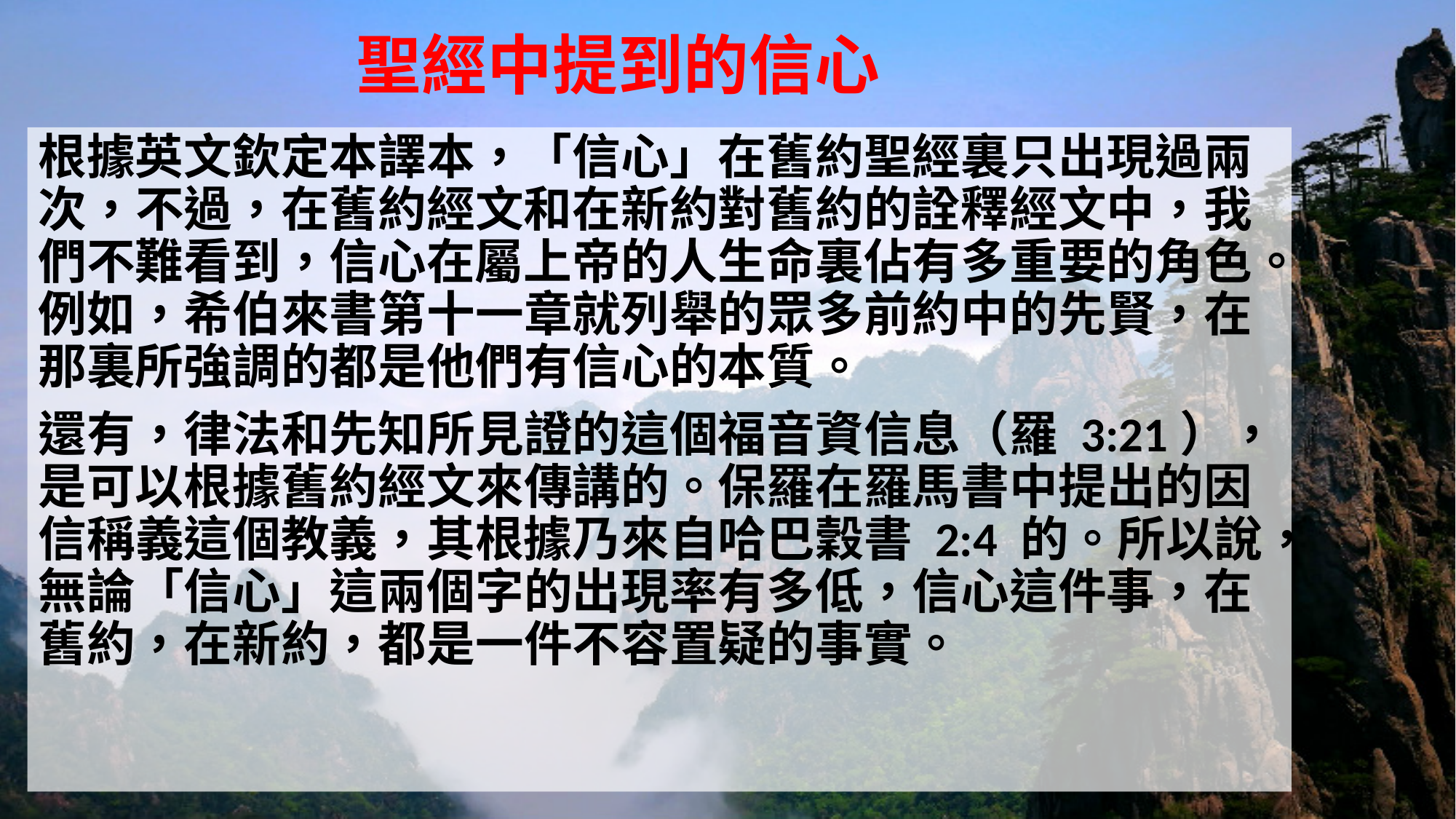

# 聖經中提到的信心
根據英文欽定本譯本，「信心」在舊約聖經裏只出現過兩次，不過，在舊約經文和在新約對舊約的詮釋經文中，我們不難看到，信心在屬上帝的人生命裏佔有多重要的角色。例如，希伯來書第十一章就列舉的眾多前約中的先賢，在那裏所強調的都是他們有信心的本質。
還有，律法和先知所見證的這個福音資信息（羅 3:21）， 是可以根據舊約經文來傳講的。保羅在羅馬書中提出的因信稱義這個教義，其根據乃來自哈巴穀書 2:4 的。所以說，無論「信心」這兩個字的出現率有多低，信心這件事，在舊約，在新約，都是一件不容置疑的事實。